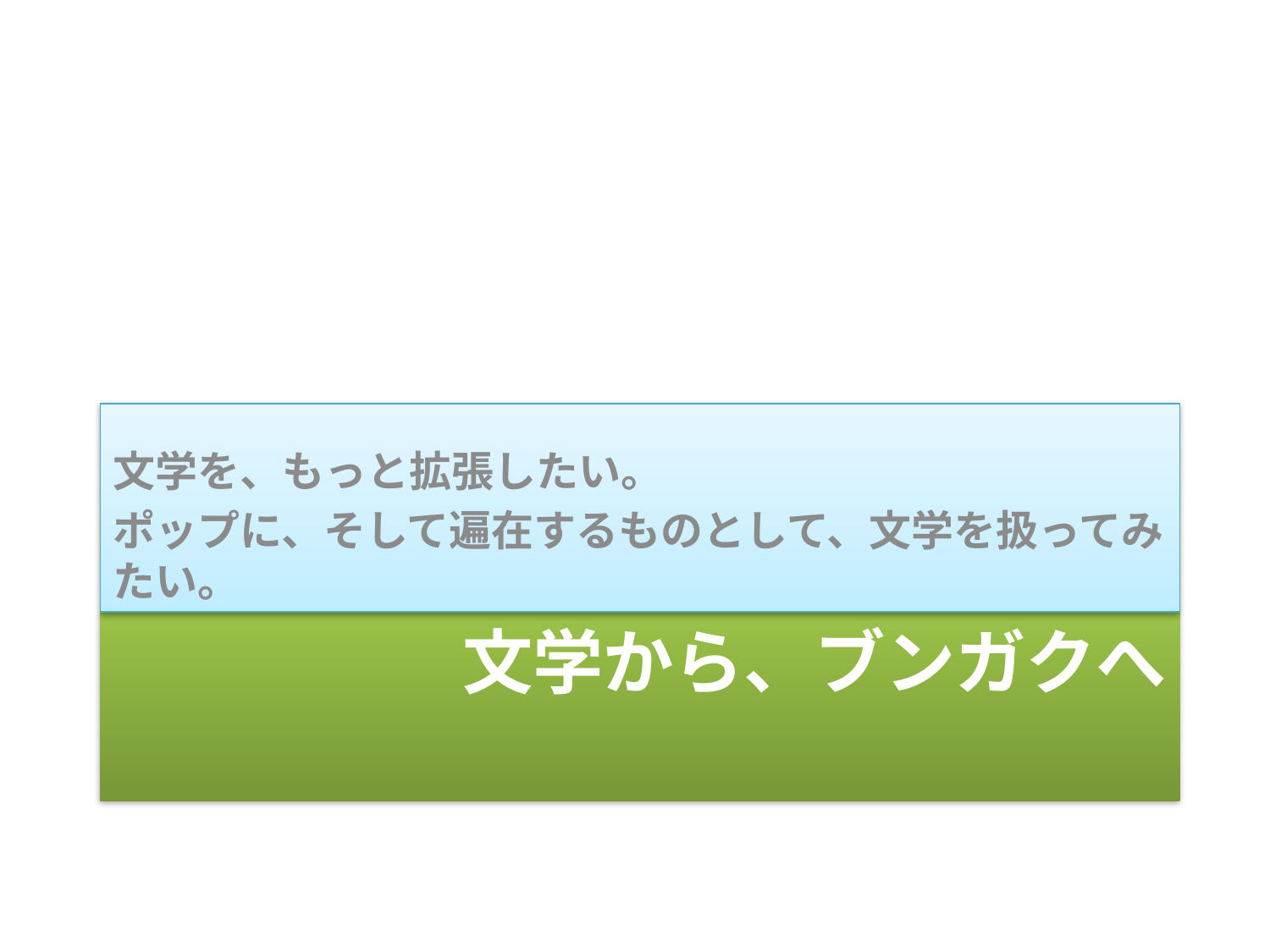

文学を、もっと拡張したい。
ポップに、そして遍在するものとして、文学を扱ってみたい。
# 文学から、ブンガクへ